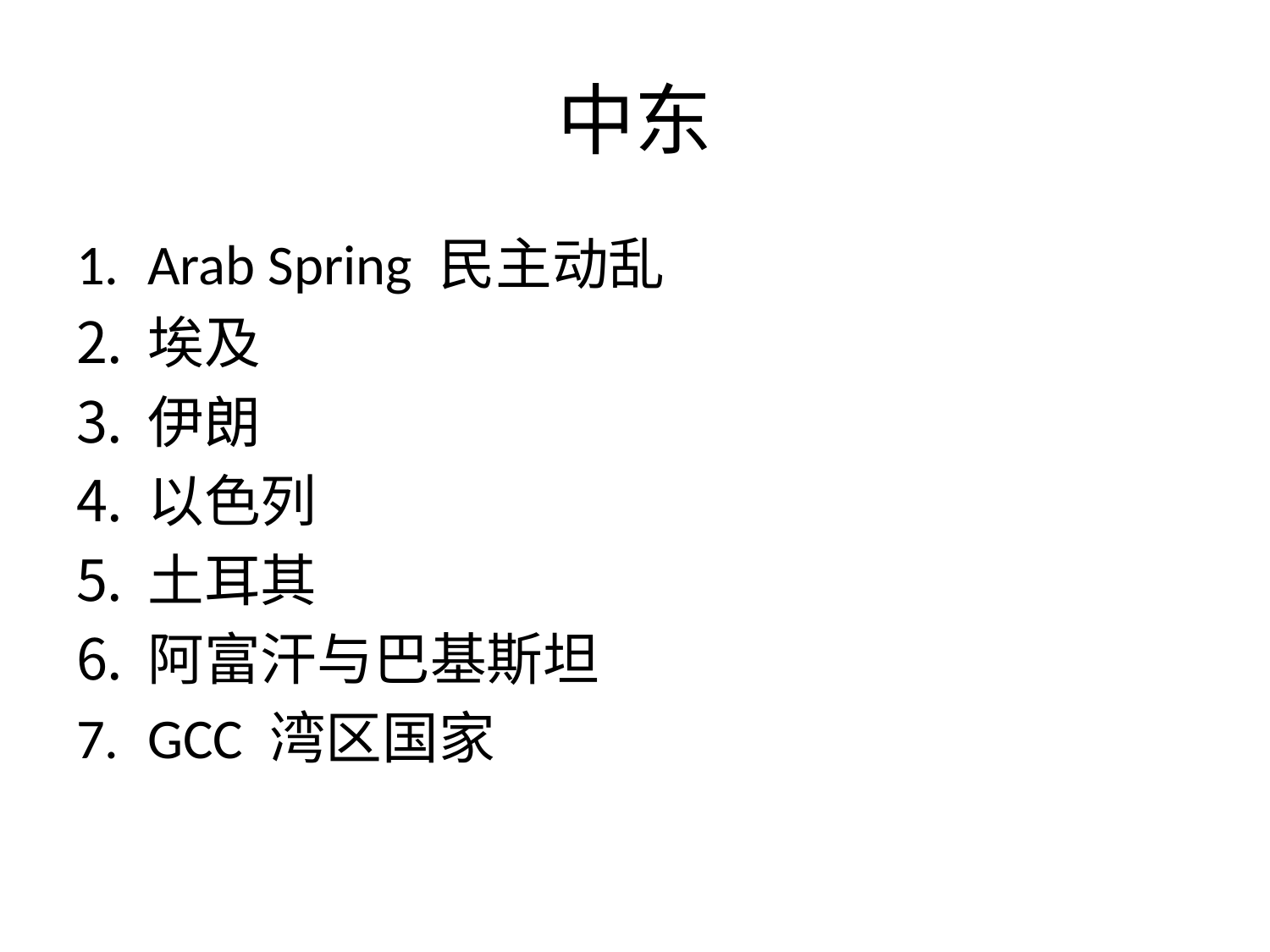

# 中东
Arab Spring 民主动乱
埃及
伊朗
以色列
土耳其
阿富汗与巴基斯坦
GCC 湾区国家